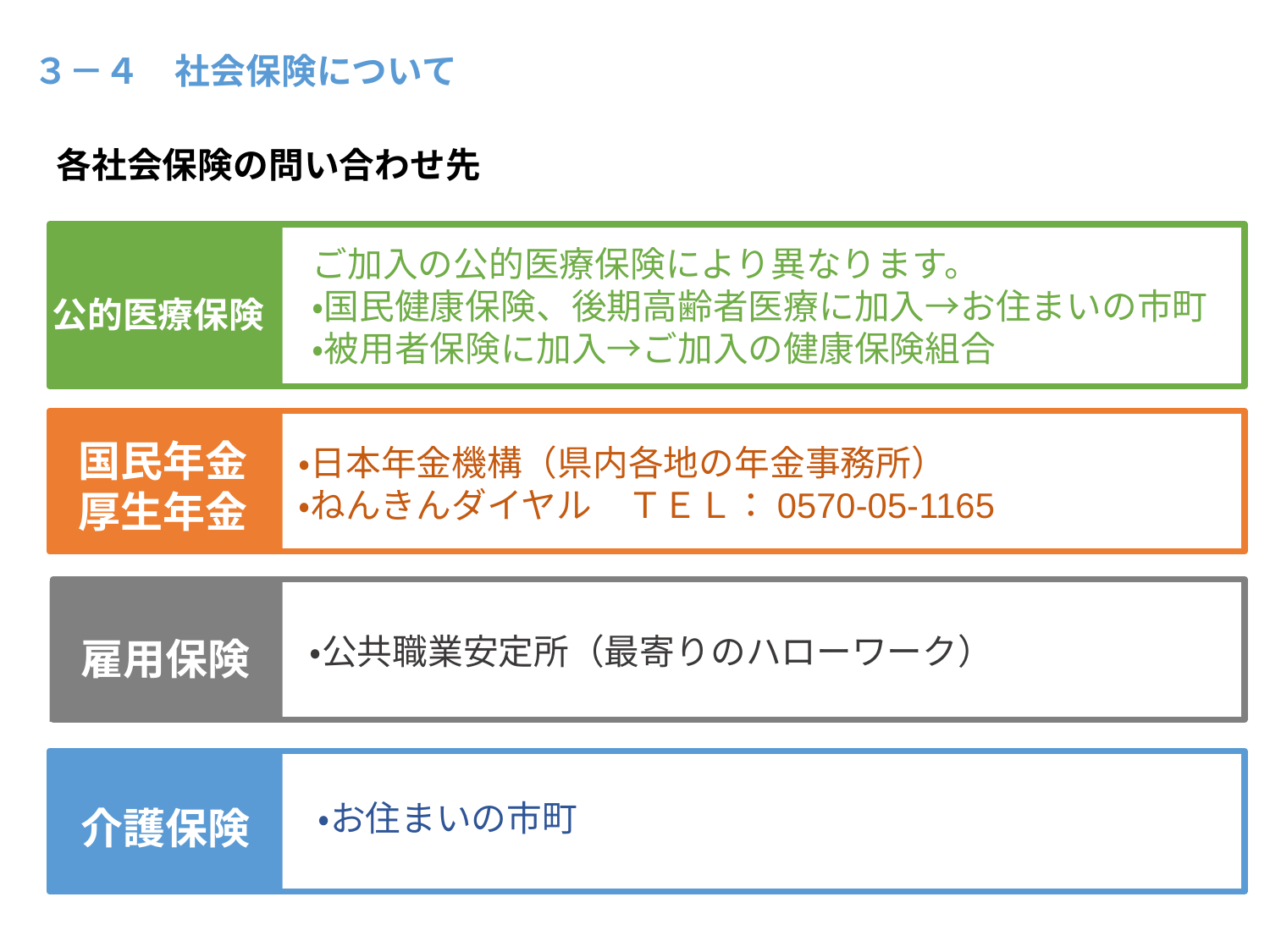

３－４　社会保険について
各社会保険の問い合わせ先

ご加入の公的医療保険により異なります。
・国民健康保険、後期高齢者医療に加入→お住まいの市町
・被用者保険に加入→ご加入の健康保険組合
公的医療保険

国民年金
厚生年金
・日本年金機構（県内各地の年金事務所）
・ねんきんダイヤル　ＴＥＬ：0570-05-1165

雇用保険
・公共職業安定所（最寄りのハローワーク）

介護保険
・お住まいの市町